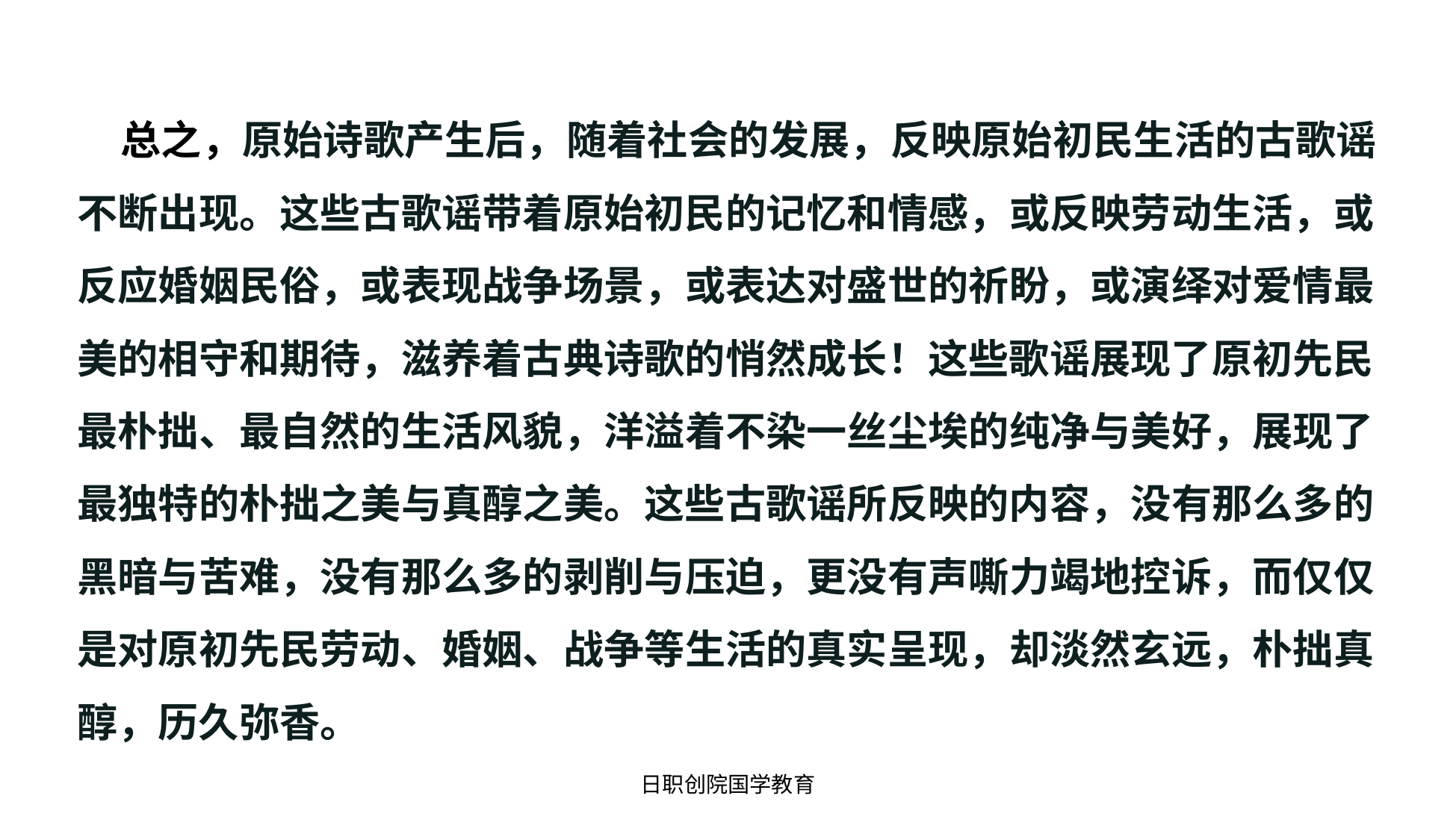

总之，原始诗歌产生后，随着社会的发展，反映原始初民生活的古歌谣不断出现。这些古歌谣带着原始初民的记忆和情感，或反映劳动生活，或反应婚姻民俗，或表现战争场景，或表达对盛世的祈盼，或演绎对爱情最美的相守和期待，滋养着古典诗歌的悄然成长！这些歌谣展现了原初先民最朴拙、最自然的生活风貌，洋溢着不染一丝尘埃的纯净与美好，展现了最独特的朴拙之美与真醇之美。这些古歌谣所反映的内容，没有那么多的黑暗与苦难，没有那么多的剥削与压迫，更没有声嘶力竭地控诉，而仅仅是对原初先民劳动、婚姻、战争等生活的真实呈现，却淡然玄远，朴拙真醇，历久弥香。
日职创院国学教育